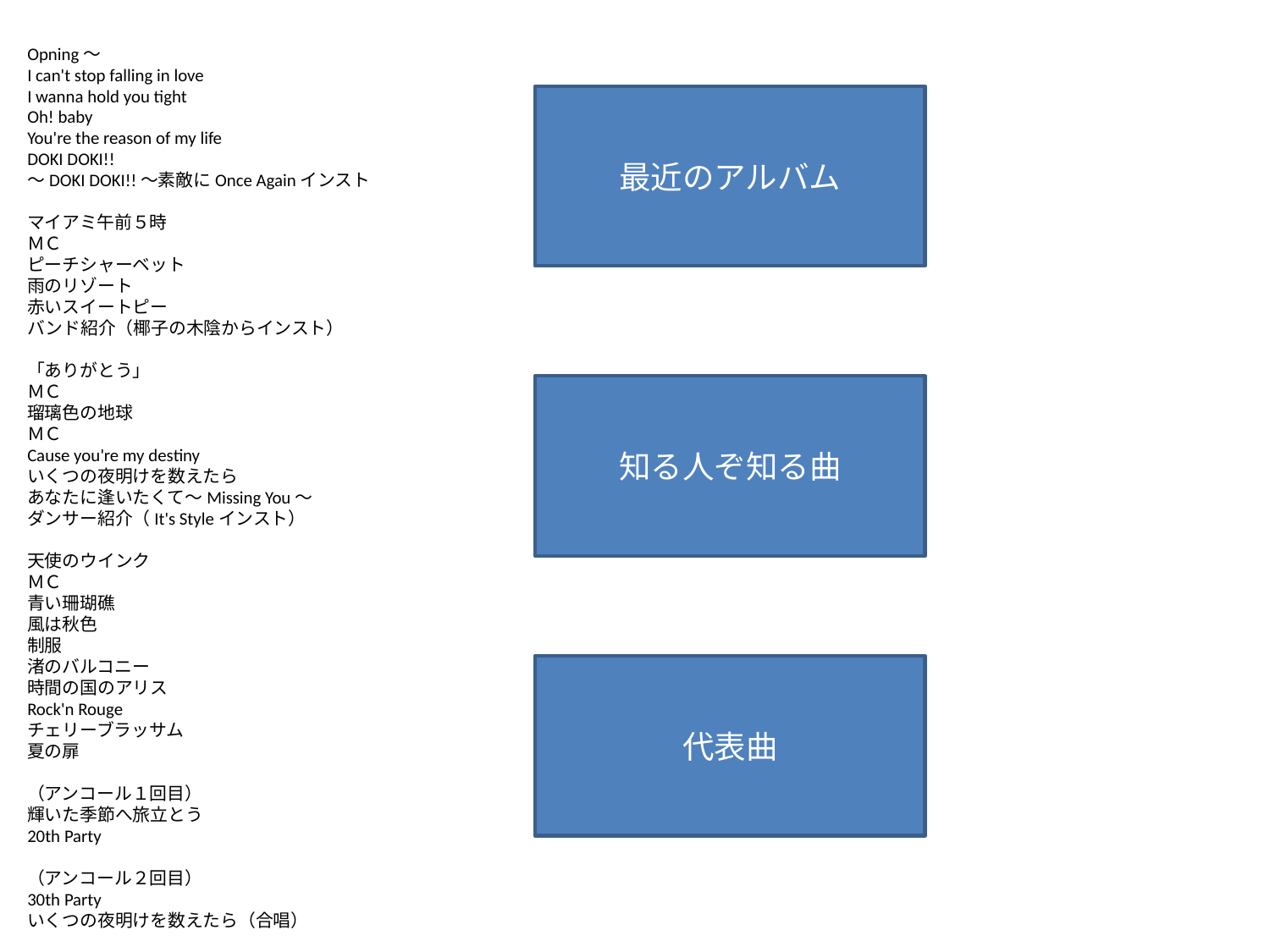

Opning〜
I can't stop falling in love
I wanna hold you tight
Oh! baby
You're the reason of my life
DOKI DOKI!!
〜DOKI DOKI!!〜素敵にOnce Againインスト

マイアミ午前５時
ＭＣ
ピーチシャーベット
雨のリゾート
赤いスイートピー
バンド紹介（椰子の木陰からインスト）

「ありがとう」
ＭＣ
瑠璃色の地球
ＭＣ
Cause you're my destiny
いくつの夜明けを数えたら
あなたに逢いたくて〜Missing You〜
ダンサー紹介（It's Styleインスト）

天使のウインク
ＭＣ
青い珊瑚礁
風は秋色
制服
渚のバルコニー
時間の国のアリス
Rock'n Rouge
チェリーブラッサム
夏の扉

（アンコール１回目）
輝いた季節へ旅立とう
20th Party

（アンコール２回目）
30th Party
いくつの夜明けを数えたら（合唱）

最近のアルバム
知る人ぞ知る曲
代表曲